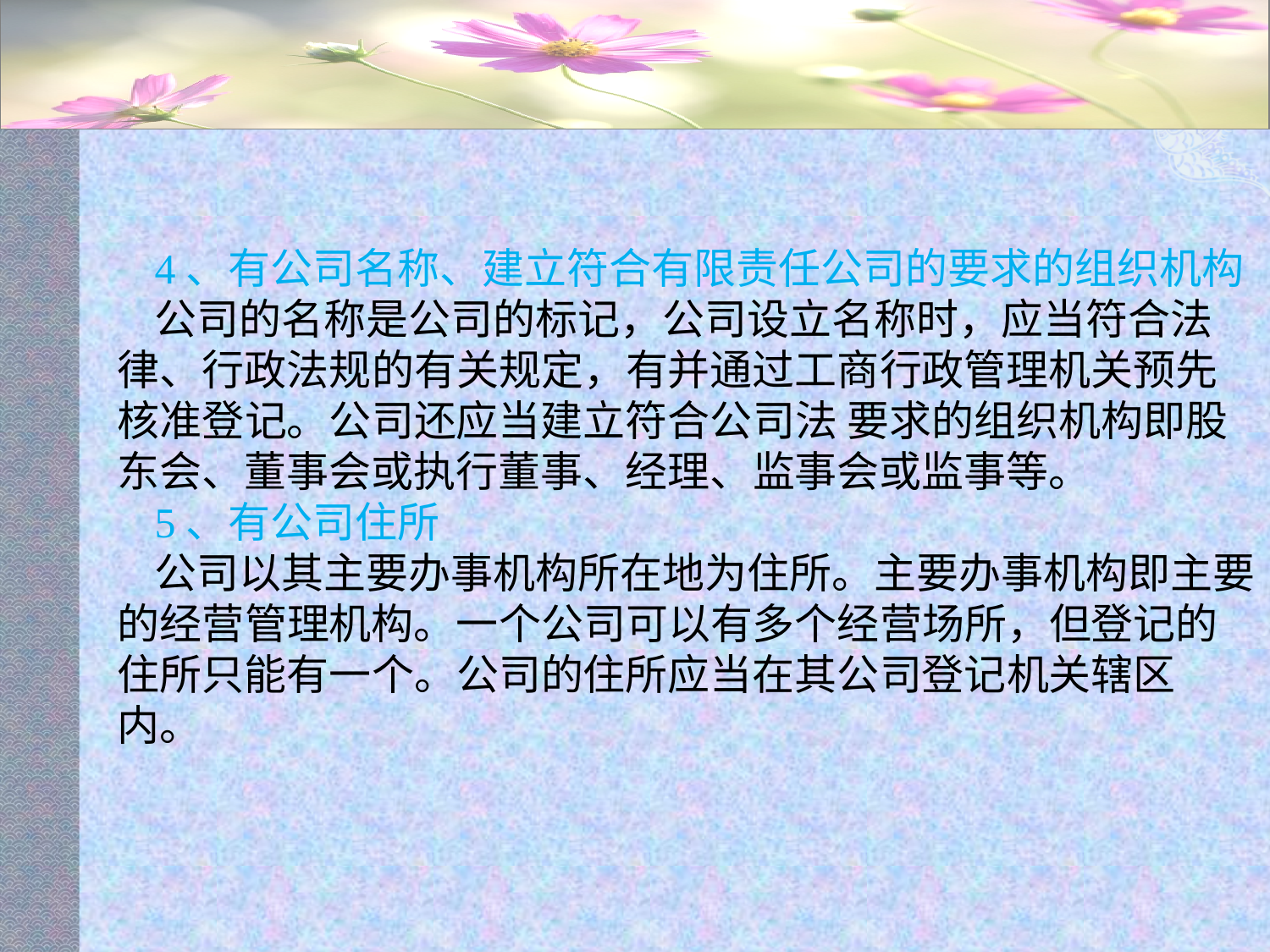

#
4、有公司名称、建立符合有限责任公司的要求的组织机构
公司的名称是公司的标记，公司设立名称时，应当符合法律、行政法规的有关规定，有并通过工商行政管理机关预先核准登记。公司还应当建立符合公司法 要求的组织机构即股东会、董事会或执行董事、经理、监事会或监事等。
5、有公司住所
公司以其主要办事机构所在地为住所。主要办事机构即主要的经营管理机构。一个公司可以有多个经营场所，但登记的住所只能有一个。公司的住所应当在其公司登记机关辖区内。